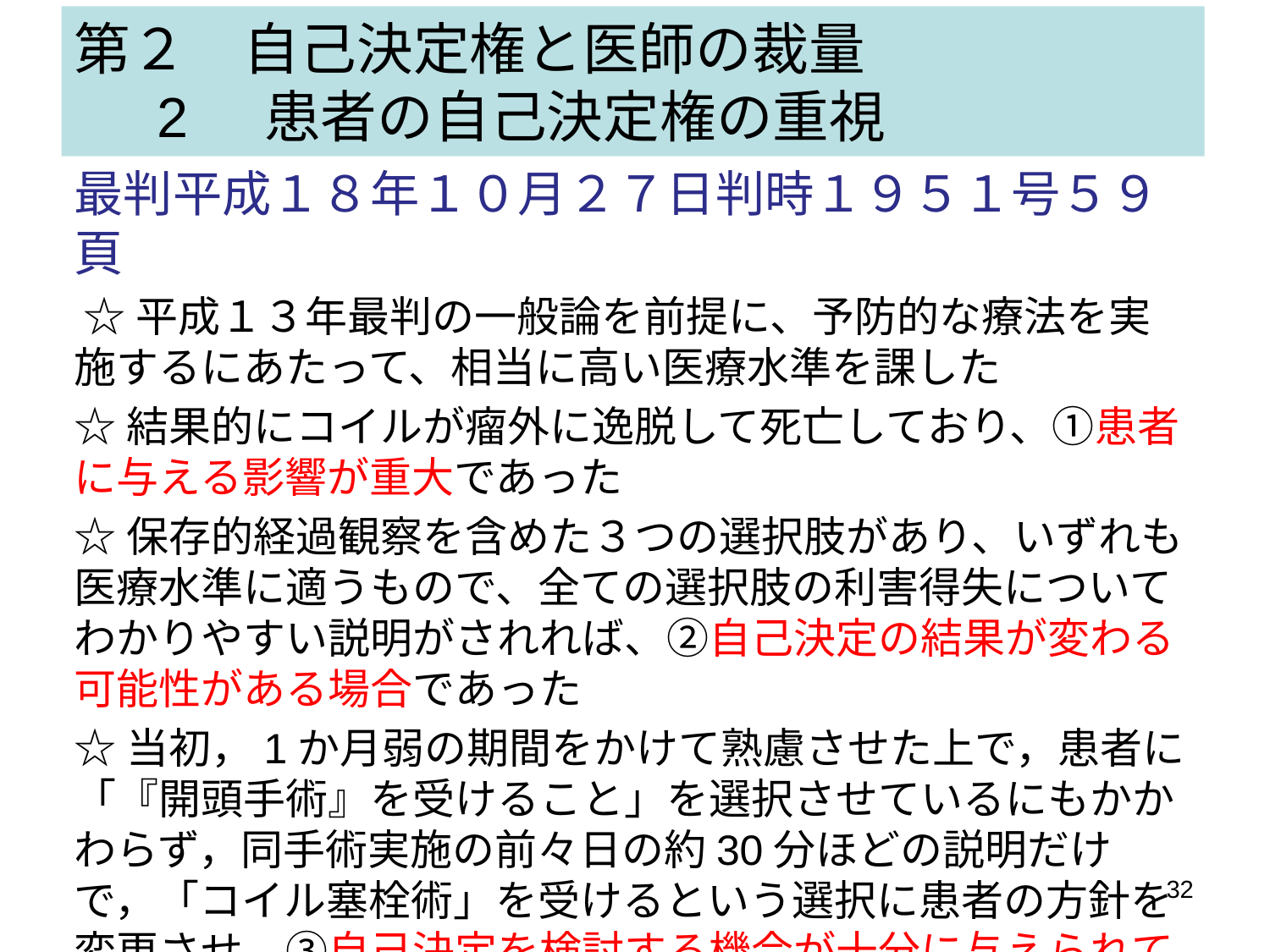

# 第２　自己決定権と医師の裁量 　 2    患者の自己決定権の重視
最判平成１８年１０月２７日判時１９５１号５９頁
 ☆平成１３年最判の一般論を前提に、予防的な療法を実施するにあたって、相当に高い医療水準を課した
☆結果的にコイルが瘤外に逸脱して死亡しており、①患者に与える影響が重大であった
☆保存的経過観察を含めた３つの選択肢があり、いずれも医療水準に適うもので、全ての選択肢の利害得失についてわかりやすい説明がされれば、②自己決定の結果が変わる可能性がある場合であった
☆当初，1か月弱の期間をかけて熟慮させた上で，患者に「『開頭手術』を受けること」を選択させているにもかかわらず，同手術実施の前々日の約30分ほどの説明だけで，「コイル塞栓術」を受けるという選択に患者の方針を変更させ、③自己決定を検討する機会が十分に与えられていない点を重視した

32